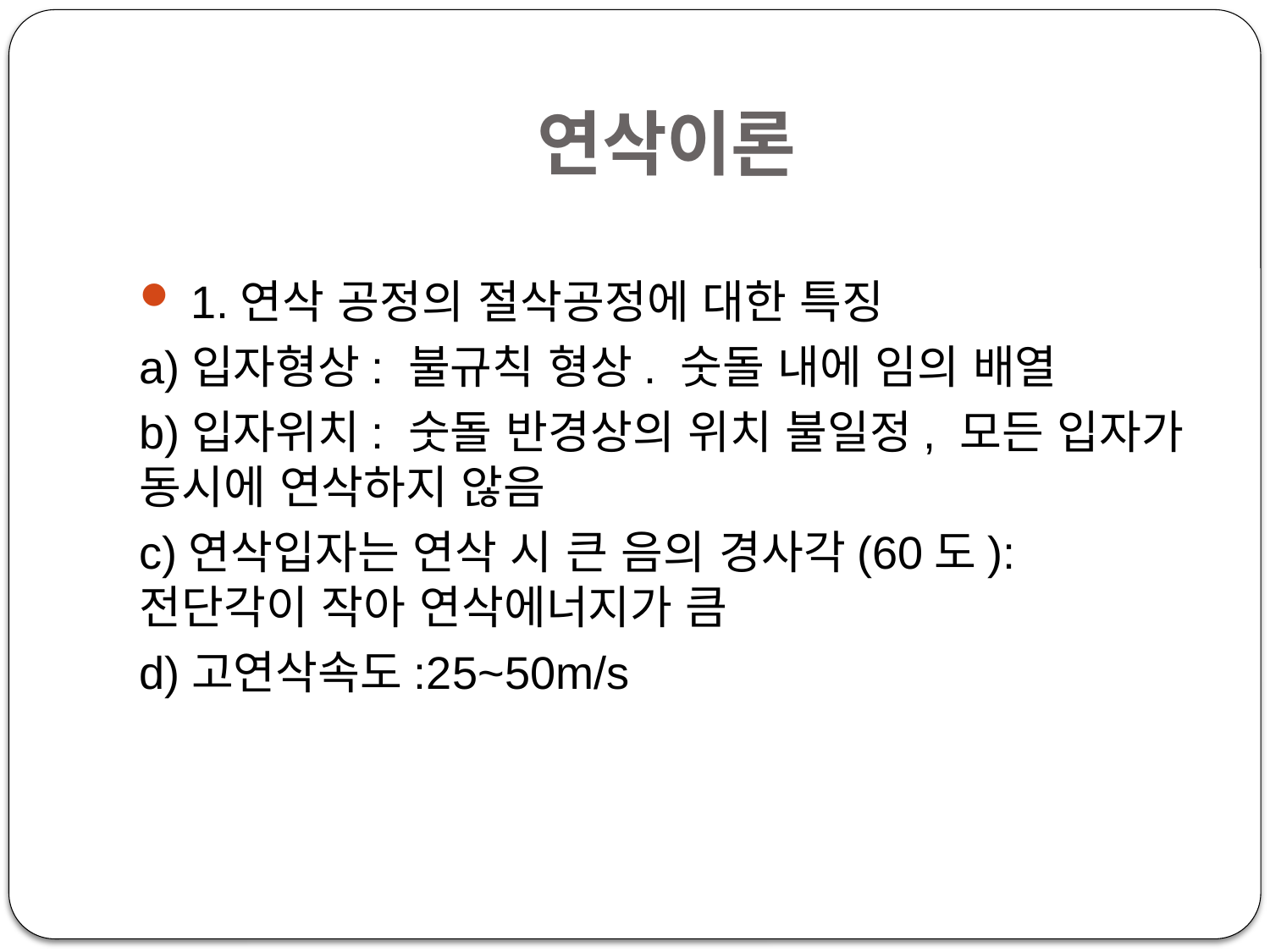

# 연삭이론

 1.연삭 공정의 절삭공정에 대한 특징
a)입자형상: 불규칙 형상. 숫돌 내에 임의 배열
b)입자위치: 숫돌 반경상의 위치 불일정, 모든 입자가 동시에 연삭하지 않음
c)연삭입자는 연삭 시 큰 음의 경사각(60도):전단각이 작아 연삭에너지가 큼
d)고연삭속도:25~50m/s